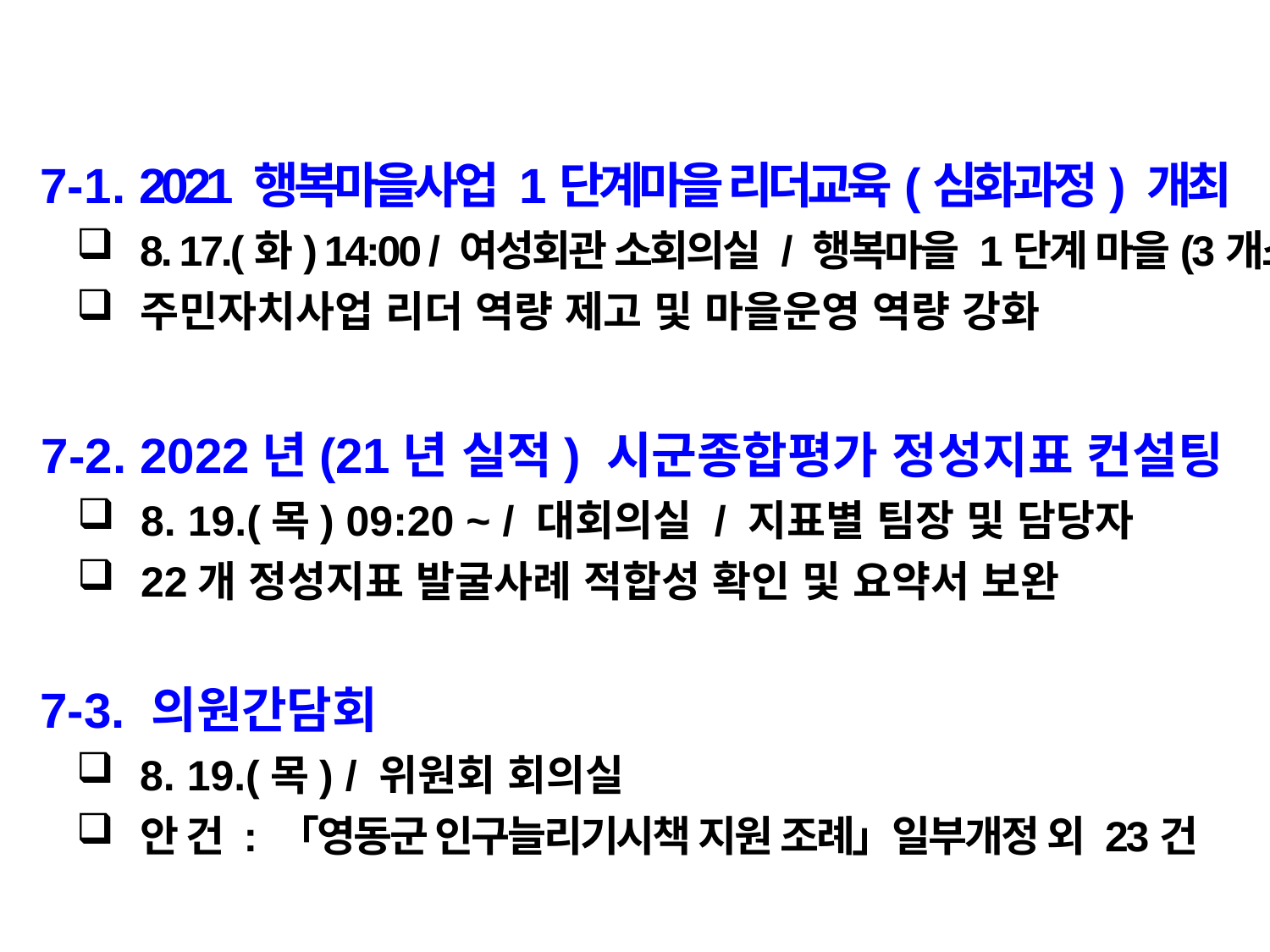

7-1. 2021 행복마을사업 1단계마을 리더교육(심화과정) 개최
8. 17.(화) 14:00 / 여성회관 소회의실 / 행복마을 1단계 마을(3개소)
주민자치사업 리더 역량 제고 및 마을운영 역량 강화
  7-2. 2022년(21년 실적) 시군종합평가 정성지표 컨설팅
8. 19.(목) 09:20 ~ / 대회의실 / 지표별 팀장 및 담당자
22개 정성지표 발굴사례 적합성 확인 및 요약서 보완

  7-3. 의원간담회
8. 19.(목) / 위원회 회의실
안 건 : 「영동군 인구늘리기시책 지원 조례」일부개정 외 23건